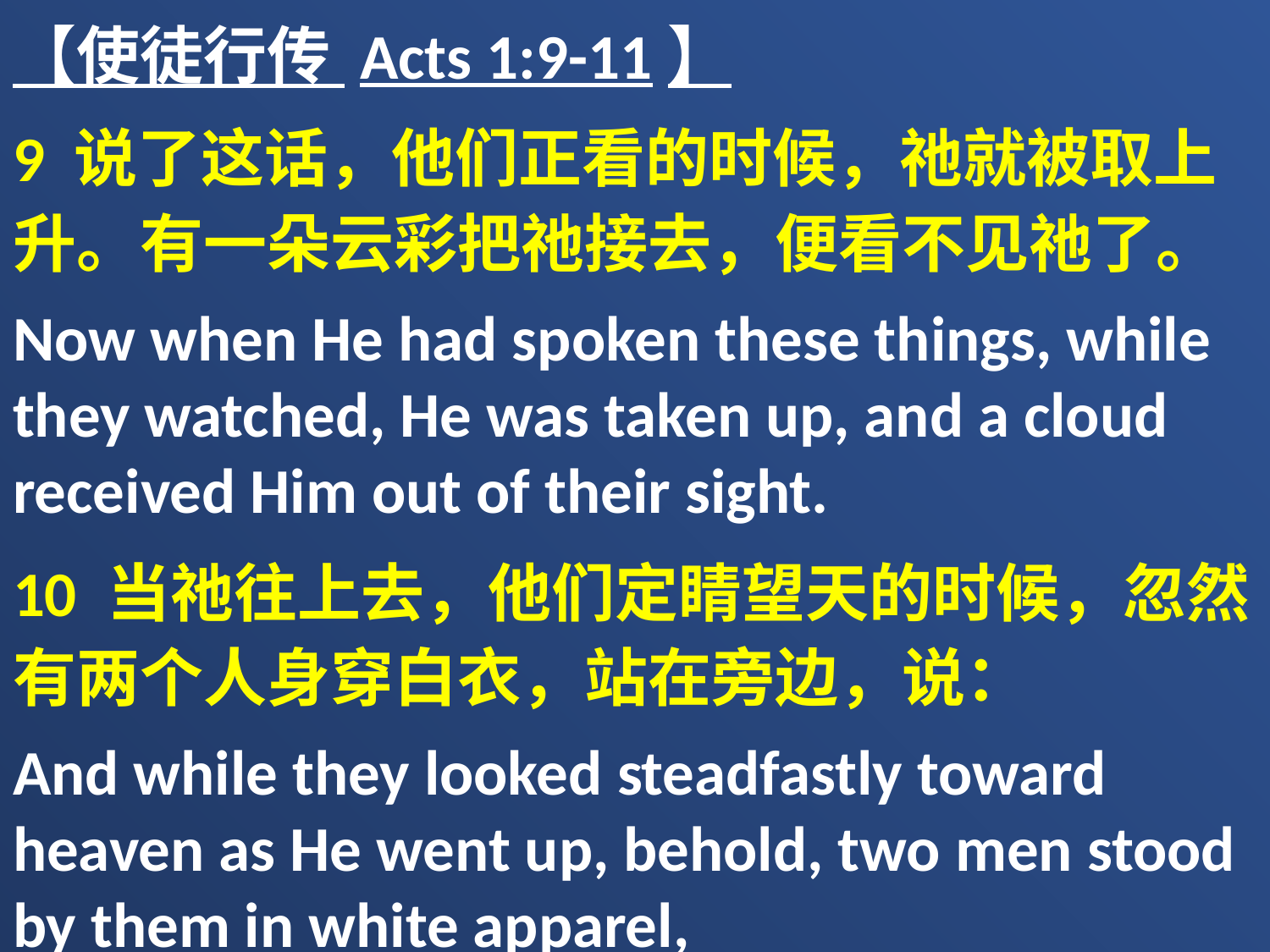

【使徒行传 Acts 1:9-11】
9 说了这话，他们正看的时候，祂就被取上升。有一朵云彩把祂接去，便看不见祂了。
Now when He had spoken these things, while they watched, He was taken up, and a cloud received Him out of their sight.
10 当祂往上去，他们定睛望天的时候，忽然有两个人身穿白衣，站在旁边，说：
And while they looked steadfastly toward heaven as He went up, behold, two men stood by them in white apparel,